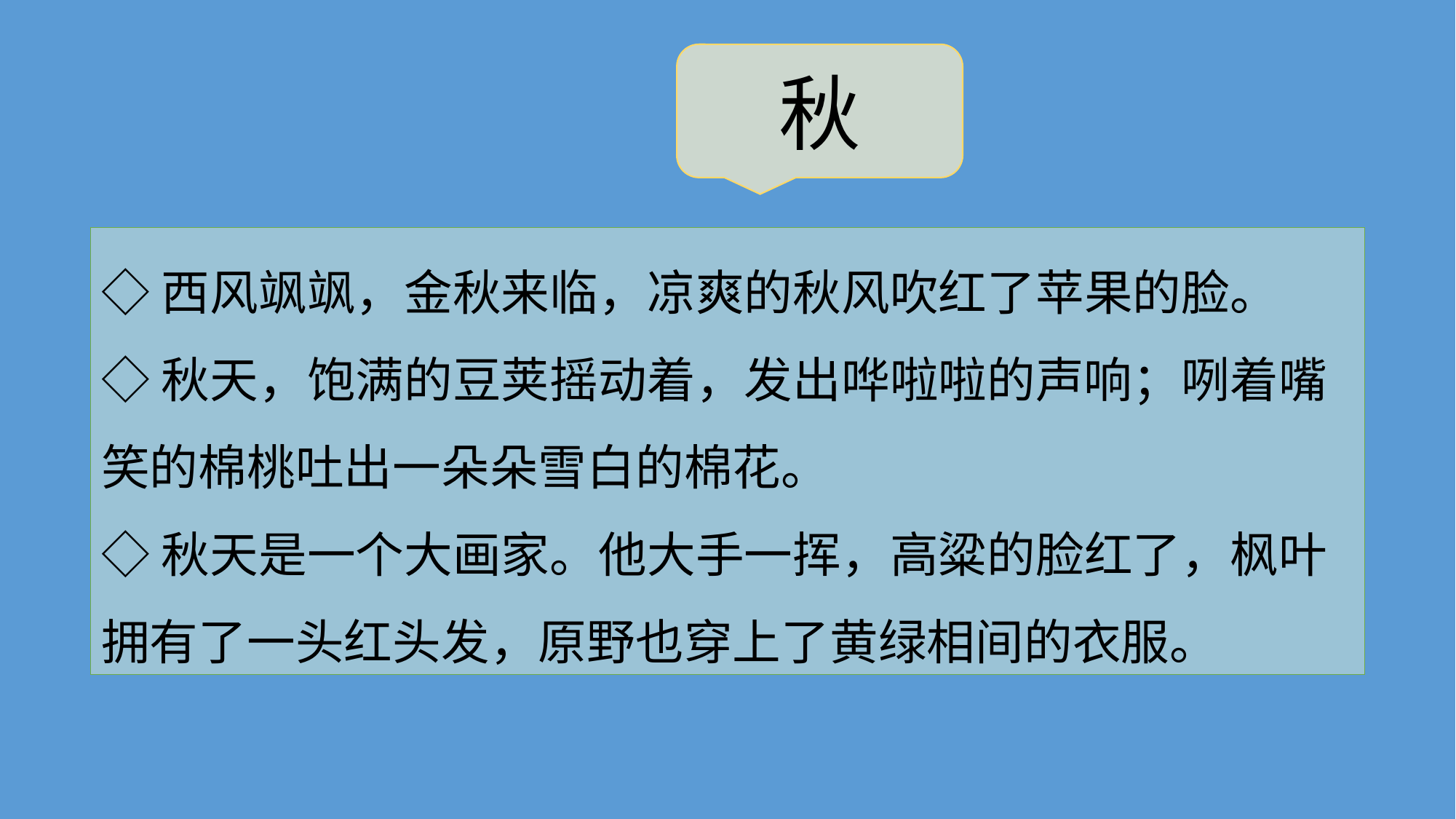

秋
◇西风飒飒，金秋来临，凉爽的秋风吹红了苹果的脸。
◇秋天，饱满的豆荚摇动着，发出哗啦啦的声响；咧着嘴笑的棉桃吐出一朵朵雪白的棉花。
◇秋天是一个大画家。他大手一挥，高粱的脸红了，枫叶拥有了一头红头发，原野也穿上了黄绿相间的衣服。